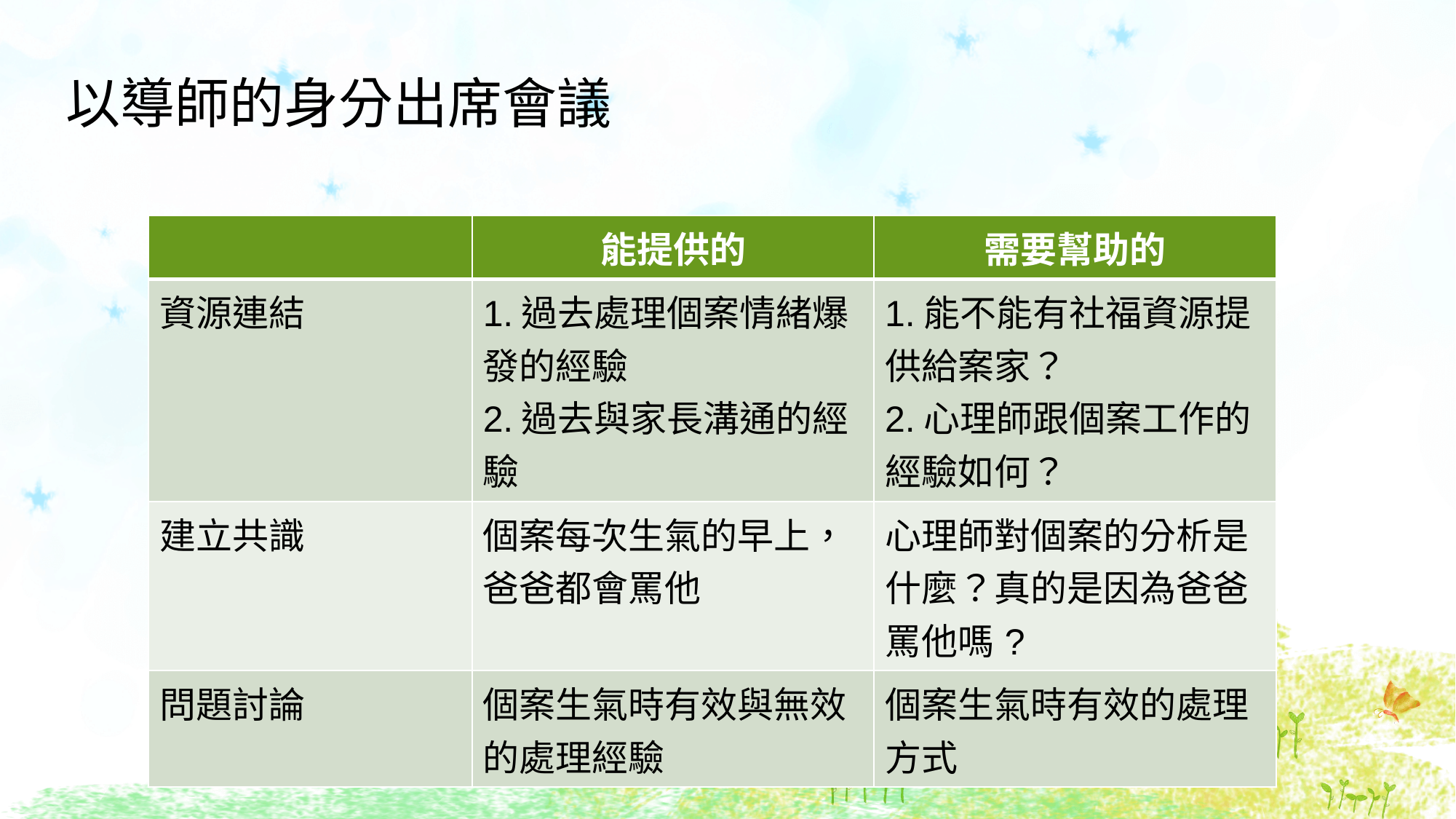

以導師的身分出席會議
|  | 能提供的 | 需要幫助的 |
| --- | --- | --- |
| 資源連結 | 1.過去處理個案情緒爆發的經驗 2.過去與家長溝通的經驗 | 1.能不能有社福資源提供給案家？ 2.心理師跟個案工作的經驗如何？ |
| 建立共識 | 個案每次生氣的早上，爸爸都會罵他 | 心理師對個案的分析是什麼？真的是因為爸爸罵他嗎? |
| 問題討論 | 個案生氣時有效與無效的處理經驗 | 個案生氣時有效的處理方式 |